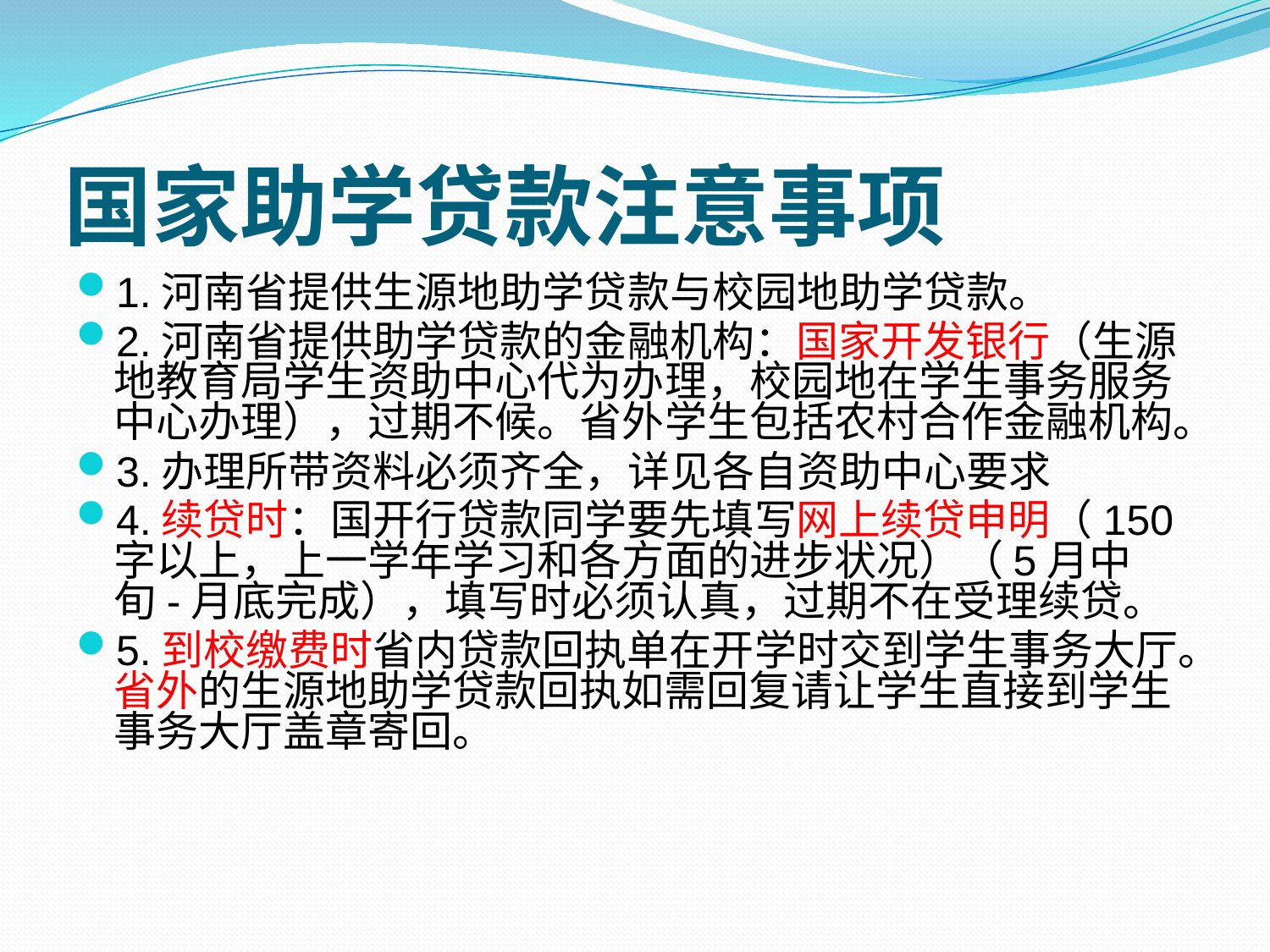

# 国家助学贷款注意事项
1.河南省提供生源地助学贷款与校园地助学贷款。
2.河南省提供助学贷款的金融机构：国家开发银行（生源地教育局学生资助中心代为办理，校园地在学生事务服务中心办理），过期不候。省外学生包括农村合作金融机构。
3.办理所带资料必须齐全，详见各自资助中心要求
4.续贷时：国开行贷款同学要先填写网上续贷申明（150字以上，上一学年学习和各方面的进步状况）（5月中旬-月底完成），填写时必须认真，过期不在受理续贷。
5.到校缴费时省内贷款回执单在开学时交到学生事务大厅。省外的生源地助学贷款回执如需回复请让学生直接到学生事务大厅盖章寄回。